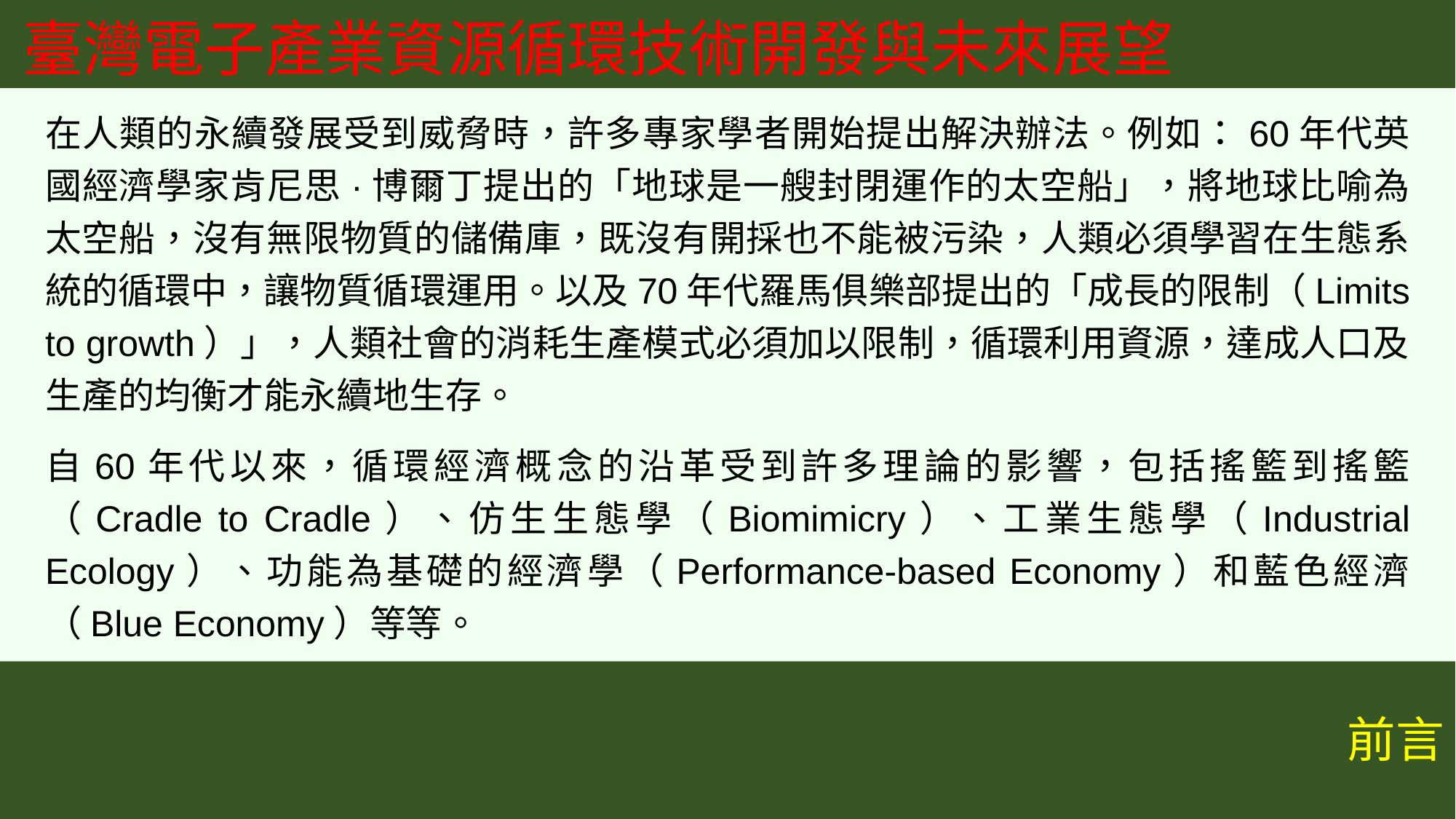

臺灣電子產業資源循環技術開發與未來展望
在人類的永續發展受到威脅時，許多專家學者開始提出解決辦法。例如：60年代英國經濟學家肯尼思·博爾丁提出的「地球是一艘封閉運作的太空船」，將地球比喻為太空船，沒有無限物質的儲備庫，既沒有開採也不能被污染，人類必須學習在生態系統的循環中，讓物質循環運用。以及70年代羅馬俱樂部提出的「成長的限制（Limits to growth）」，人類社會的消耗生產模式必須加以限制，循環利用資源，達成人口及生產的均衡才能永續地生存。
自60年代以來，循環經濟概念的沿革受到許多理論的影響，包括搖籃到搖籃（Cradle to Cradle）、仿生生態學（Biomimicry）、工業生態學（Industrial Ecology）、功能為基礎的經濟學（Performance-based Economy）和藍色經濟（Blue Economy）等等。
前言